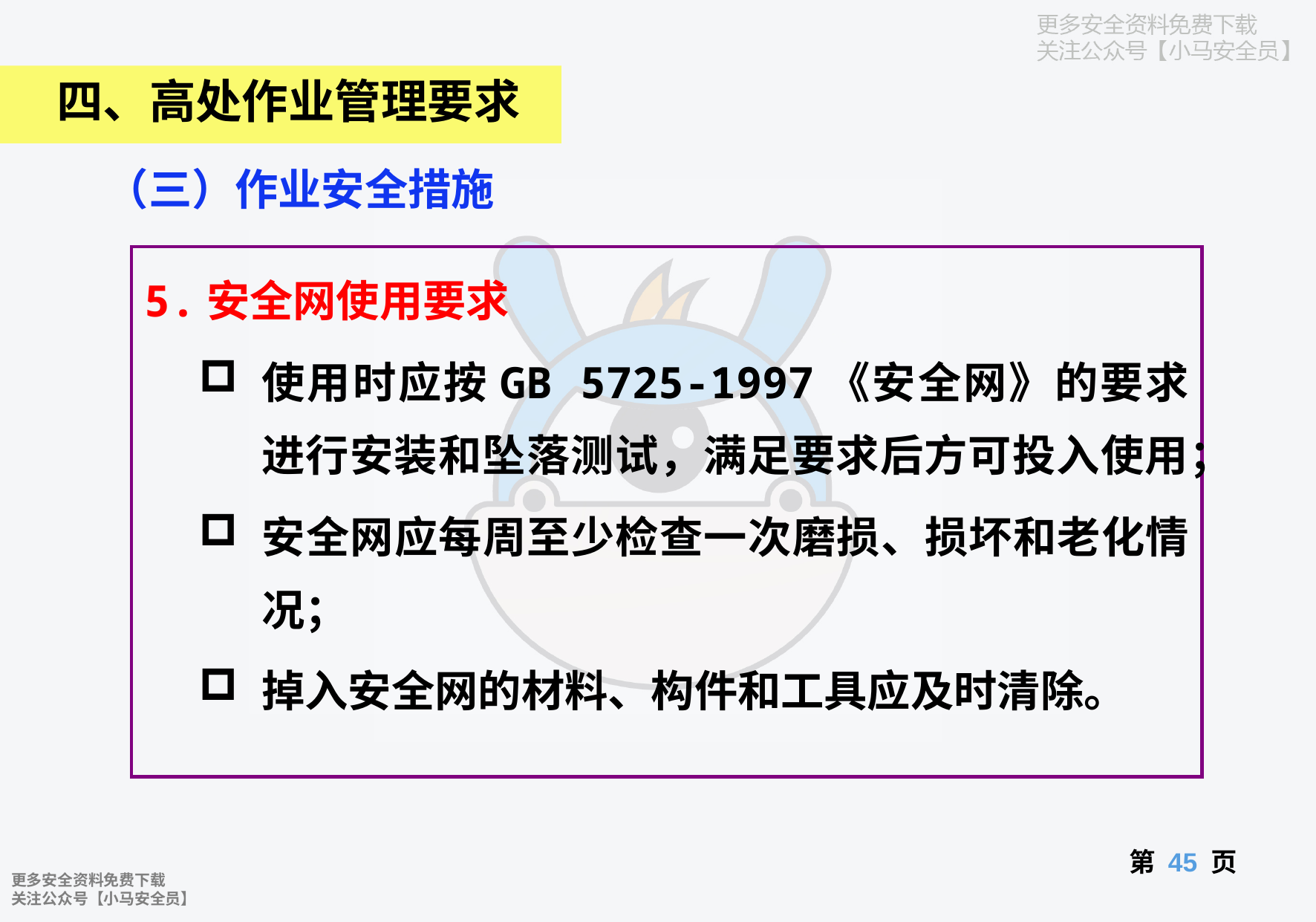

四、高处作业管理要求
（三）作业安全措施
5.安全网使用要求
使用时应按GB 5725-1997《安全网》的要求进行安装和坠落测试，满足要求后方可投入使用；
安全网应每周至少检查一次磨损、损坏和老化情况；
掉入安全网的材料、构件和工具应及时清除。
第 45 页